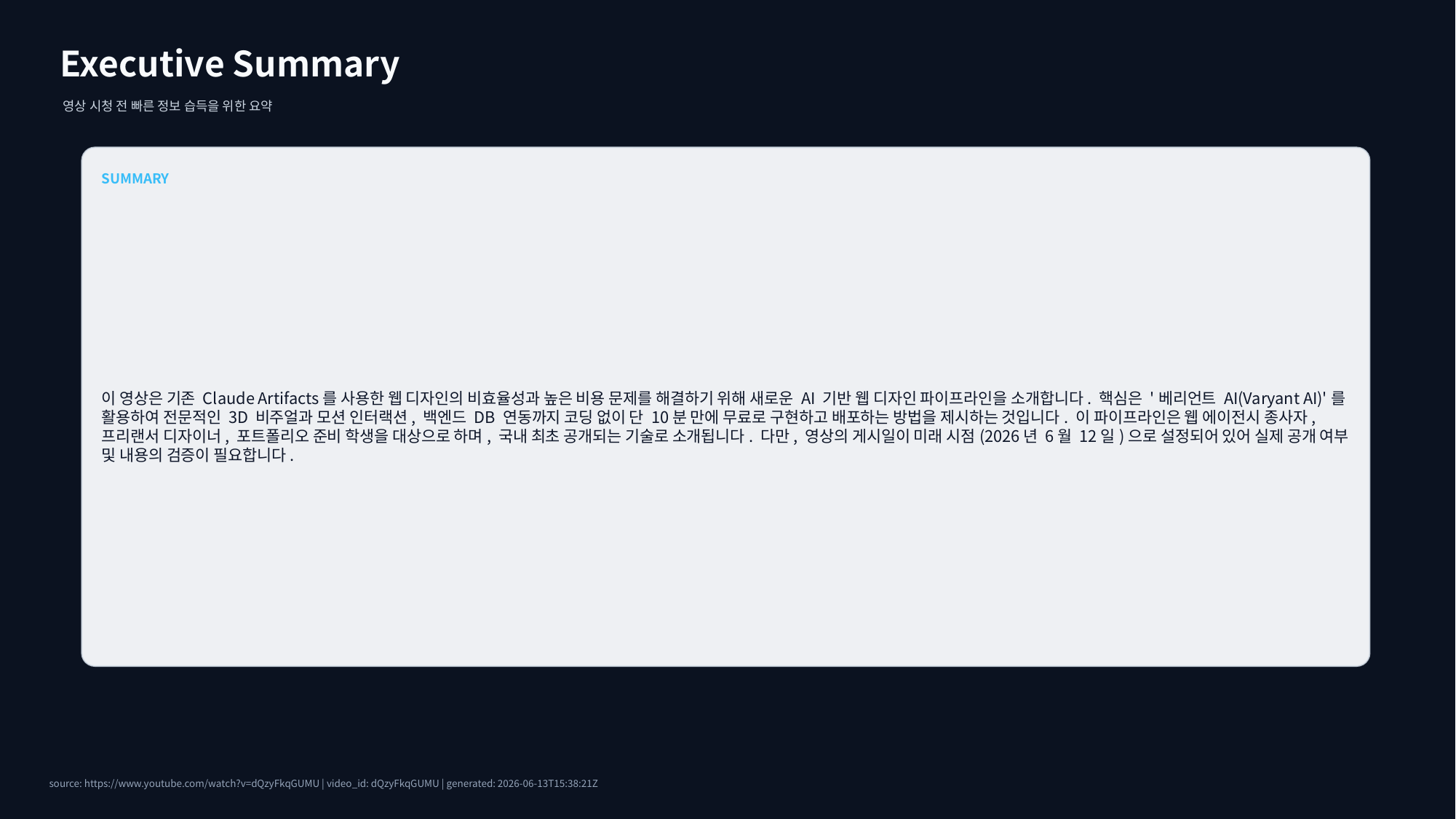

Executive Summary
영상 시청 전 빠른 정보 습득을 위한 요약

SUMMARY
이 영상은 기존 Claude Artifacts를 사용한 웹 디자인의 비효율성과 높은 비용 문제를 해결하기 위해 새로운 AI 기반 웹 디자인 파이프라인을 소개합니다. 핵심은 '베리언트 AI(Varyant AI)'를 활용하여 전문적인 3D 비주얼과 모션 인터랙션, 백엔드 DB 연동까지 코딩 없이 단 10분 만에 무료로 구현하고 배포하는 방법을 제시하는 것입니다. 이 파이프라인은 웹 에이전시 종사자, 프리랜서 디자이너, 포트폴리오 준비 학생을 대상으로 하며, 국내 최초 공개되는 기술로 소개됩니다. 다만, 영상의 게시일이 미래 시점(2026년 6월 12일)으로 설정되어 있어 실제 공개 여부 및 내용의 검증이 필요합니다.
source: https://www.youtube.com/watch?v=dQzyFkqGUMU | video_id: dQzyFkqGUMU | generated: 2026-06-13T15:38:21Z